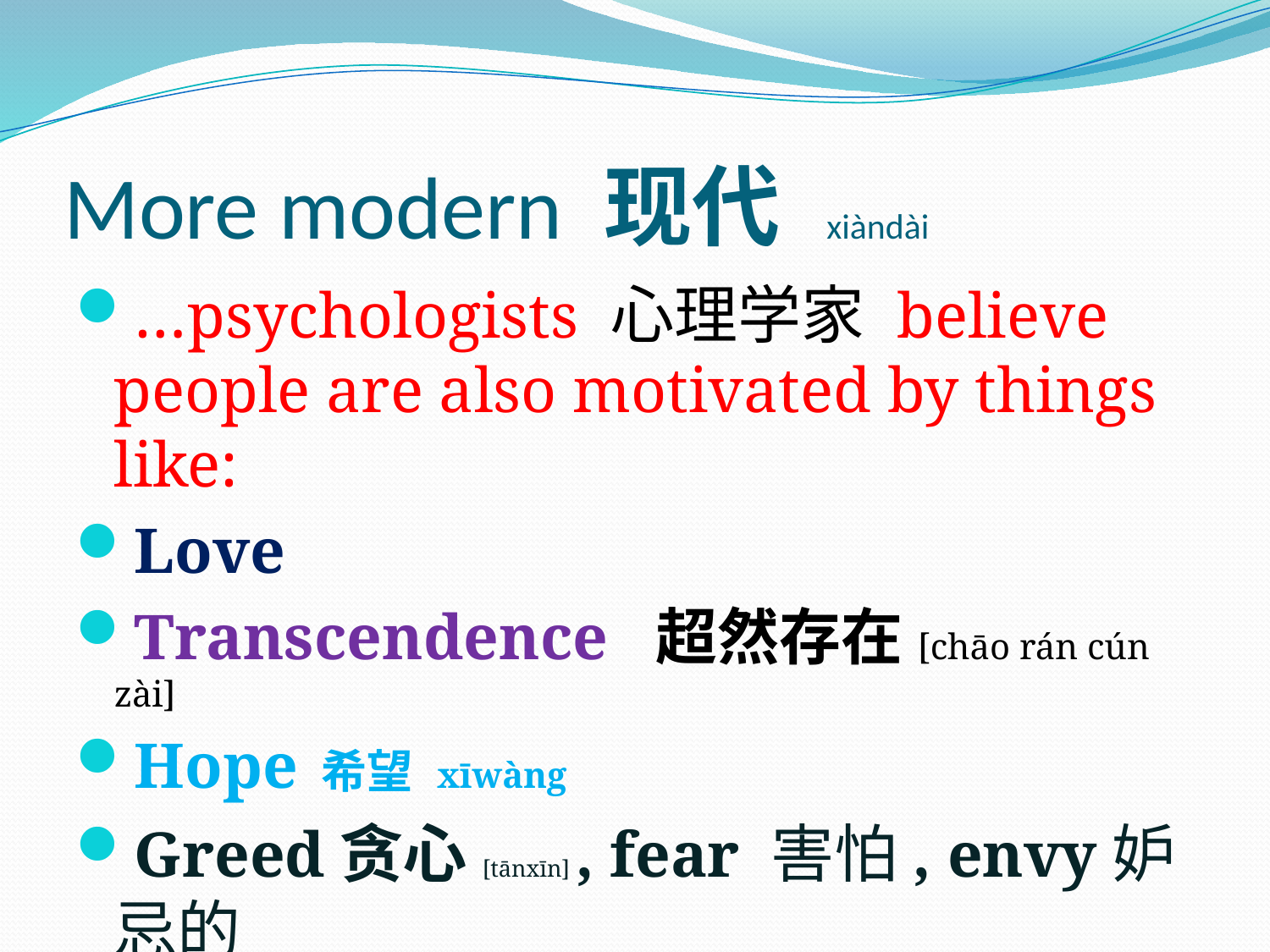

# More modern 现代 xiàndài
…psychologists 心理学家 believe people are also motivated by things like:
Love
Transcendence  超然存在[chāo rán cún zài]
Hope 希望 xīwàng
Greed贪心[tānxīn] , fear 害怕, envy妒忌的